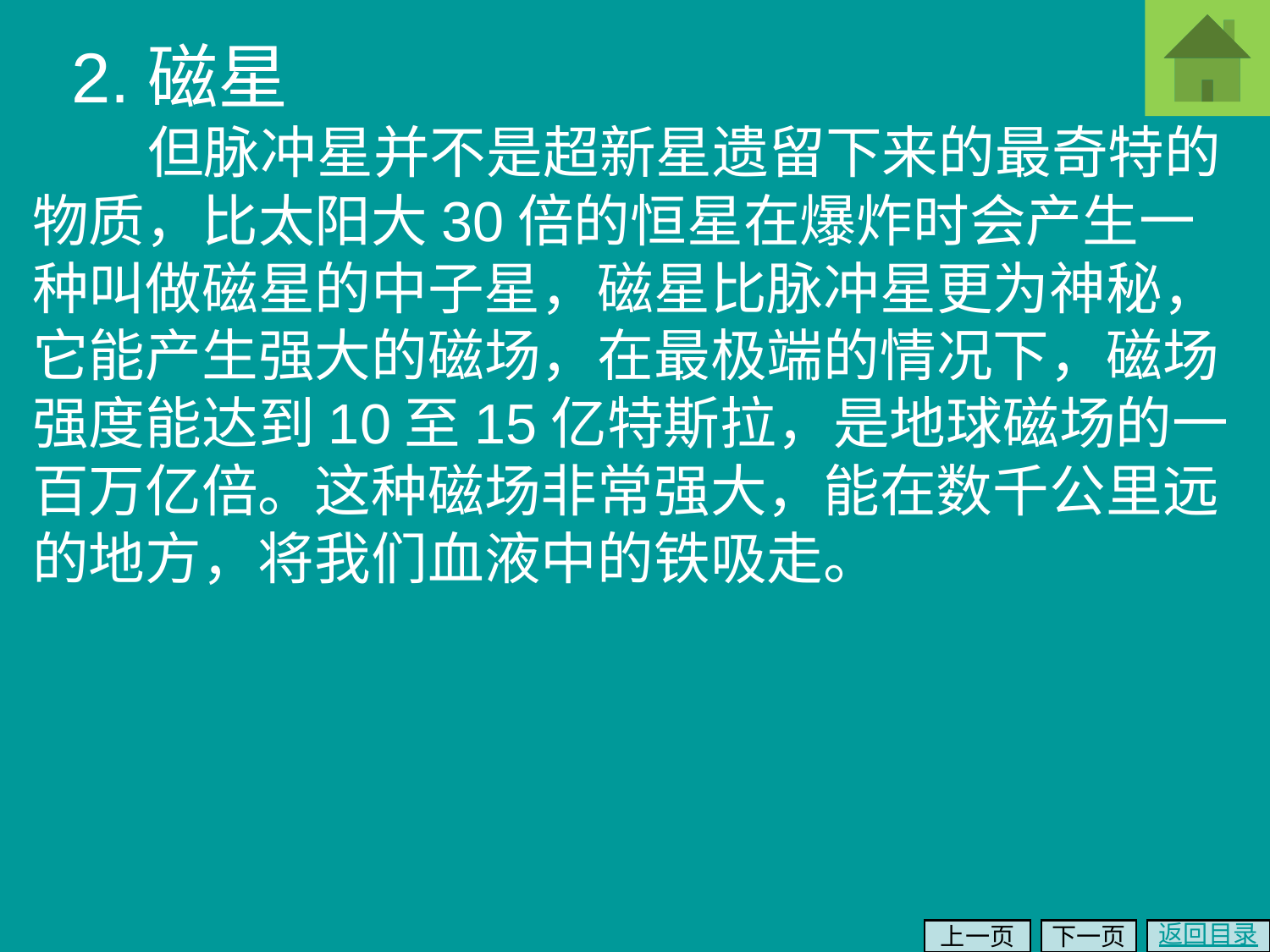

2.磁星
        但脉冲星并不是超新星遗留下来的最奇特的物质，比太阳大30倍的恒星在爆炸时会产生一种叫做磁星的中子星，磁星比脉冲星更为神秘，它能产生强大的磁场，在最极端的情况下，磁场强度能达到10至15亿特斯拉，是地球磁场的一百万亿倍。这种磁场非常强大，能在数千公里远的地方，将我们血液中的铁吸走。

上一页
下一页
返回目录